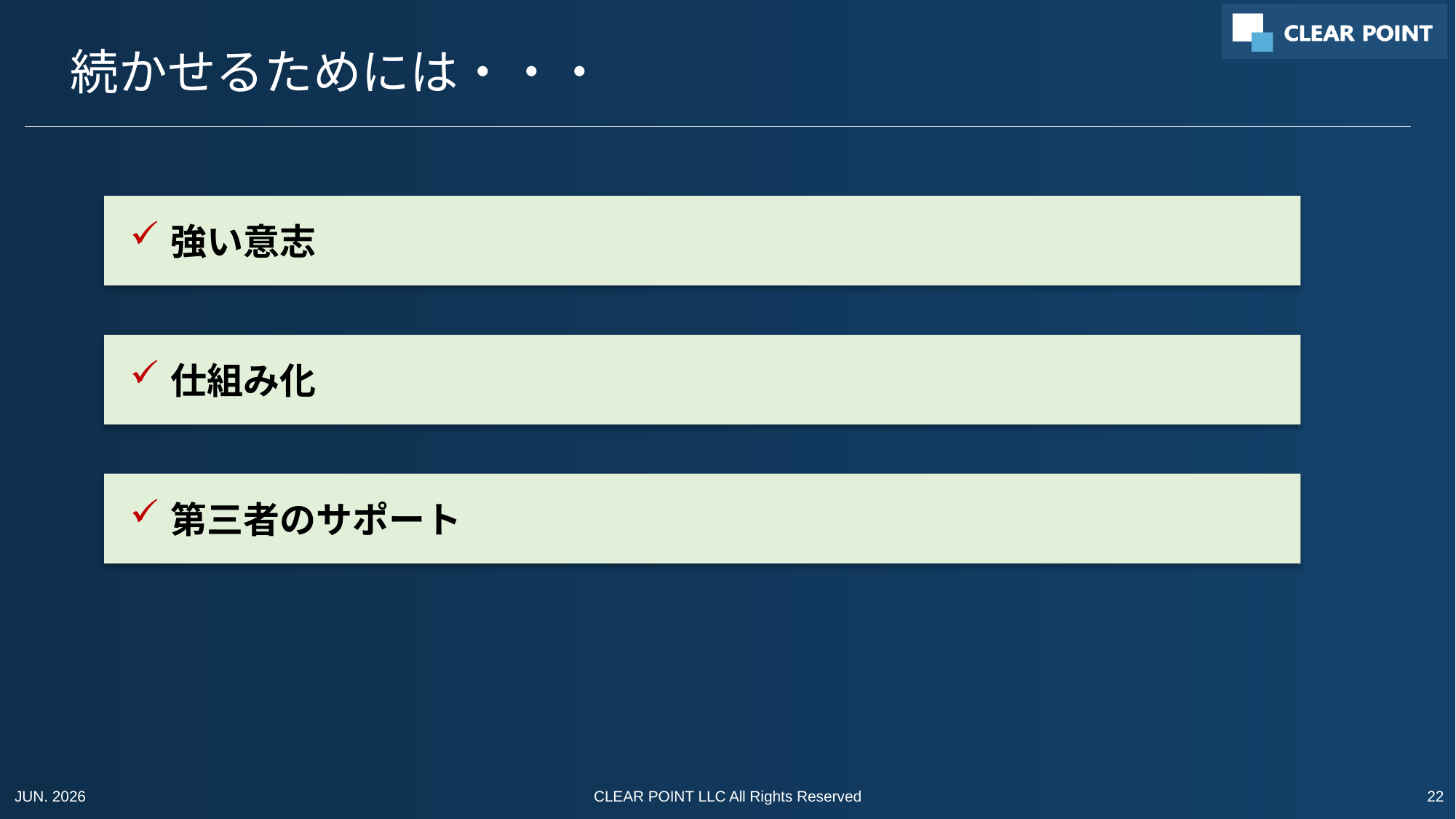

# 続かせるためには・・・
強い意志
仕組み化
第三者のサポート
JUN. 2026
CLEAR POINT LLC All Rights Reserved
22